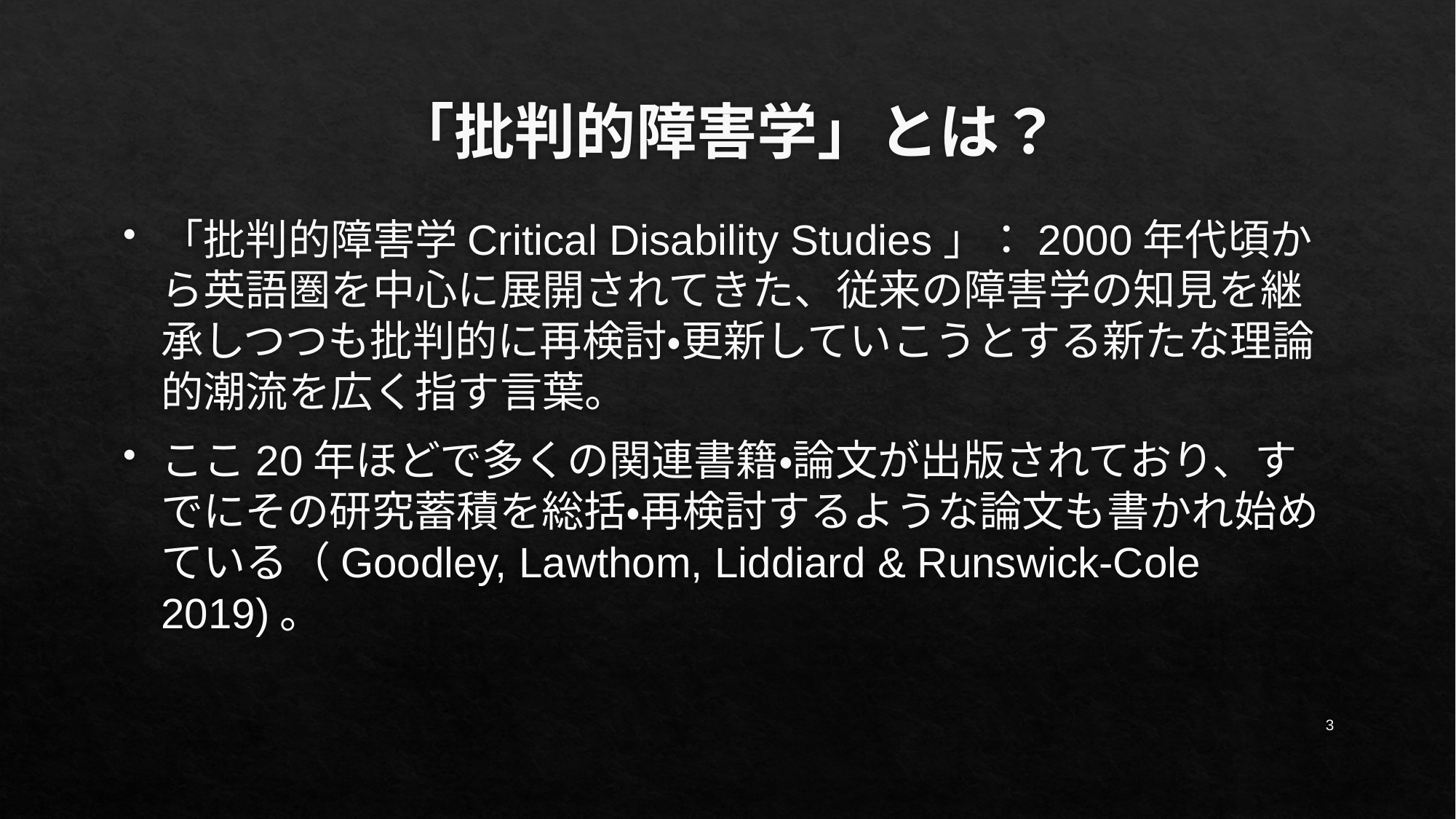

# 「批判的障害学」とは？
「批判的障害学Critical Disability Studies」：2000年代頃から英語圏を中心に展開されてきた、従来の障害学の知見を継承しつつも批判的に再検討・更新していこうとする新たな理論的潮流を広く指す言葉。
ここ20年ほどで多くの関連書籍・論文が出版されており、すでにその研究蓄積を総括・再検討するような論文も書かれ始めている（Goodley, Lawthom, Liddiard & Runswick-Cole 2019)。
3